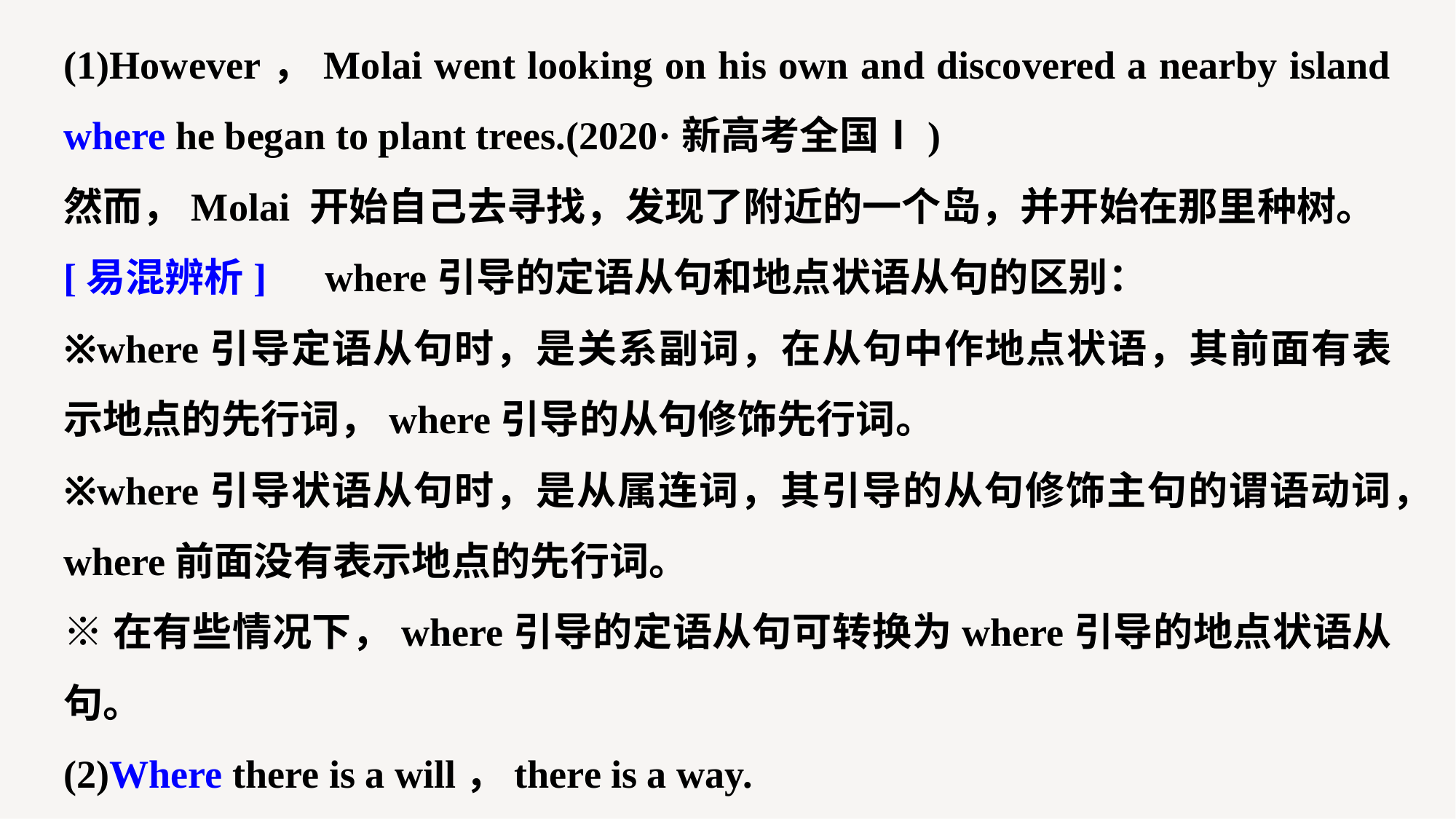

(1)However，Molai went looking on his own and discovered a nearby island where he began to plant trees.(2020·新高考全国Ⅰ)
然而，Molai 开始自己去寻找，发现了附近的一个岛，并开始在那里种树。
[易混辨析]　where引导的定语从句和地点状语从句的区别：
※where引导定语从句时，是关系副词，在从句中作地点状语，其前面有表示地点的先行词，where引导的从句修饰先行词。
※where引导状语从句时，是从属连词，其引导的从句修饰主句的谓语动词，where前面没有表示地点的先行词。
※在有些情况下，where引导的定语从句可转换为where引导的地点状语从句。
(2)Where there is a will，there is a way.
有志者事竟成。